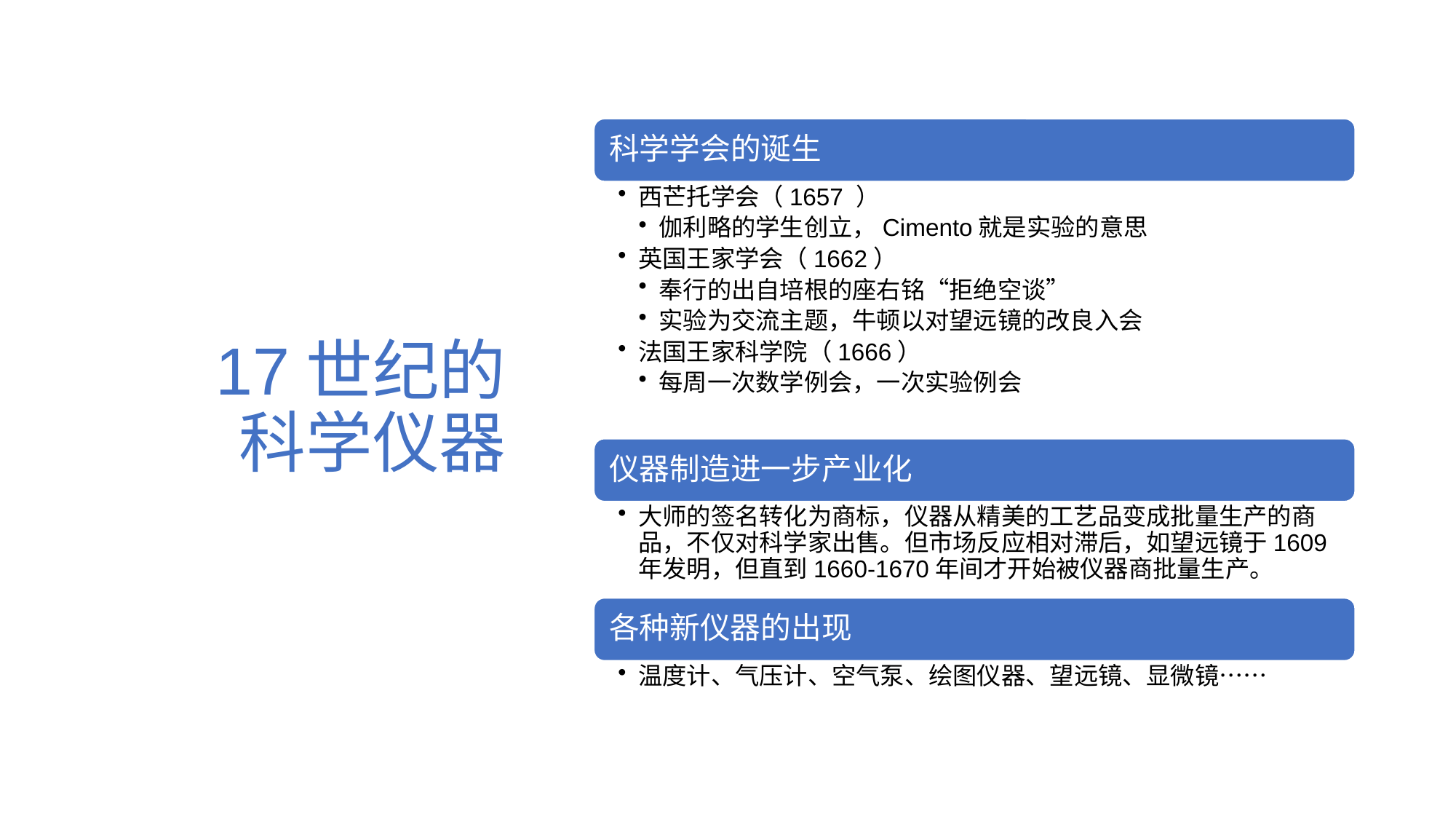

# 17世纪的 科学仪器
科学学会的诞生
西芒托学会（1657 ）
伽利略的学生创立，Cimento就是实验的意思
英国王家学会（1662）
奉行的出自培根的座右铭“拒绝空谈”
实验为交流主题，牛顿以对望远镜的改良入会
法国王家科学院（1666）
每周一次数学例会，一次实验例会
仪器制造进一步产业化
大师的签名转化为商标，仪器从精美的工艺品变成批量生产的商品，不仅对科学家出售。但市场反应相对滞后，如望远镜于1609年发明，但直到1660-1670年间才开始被仪器商批量生产。
各种新仪器的出现
温度计、气压计、空气泵、绘图仪器、望远镜、显微镜……